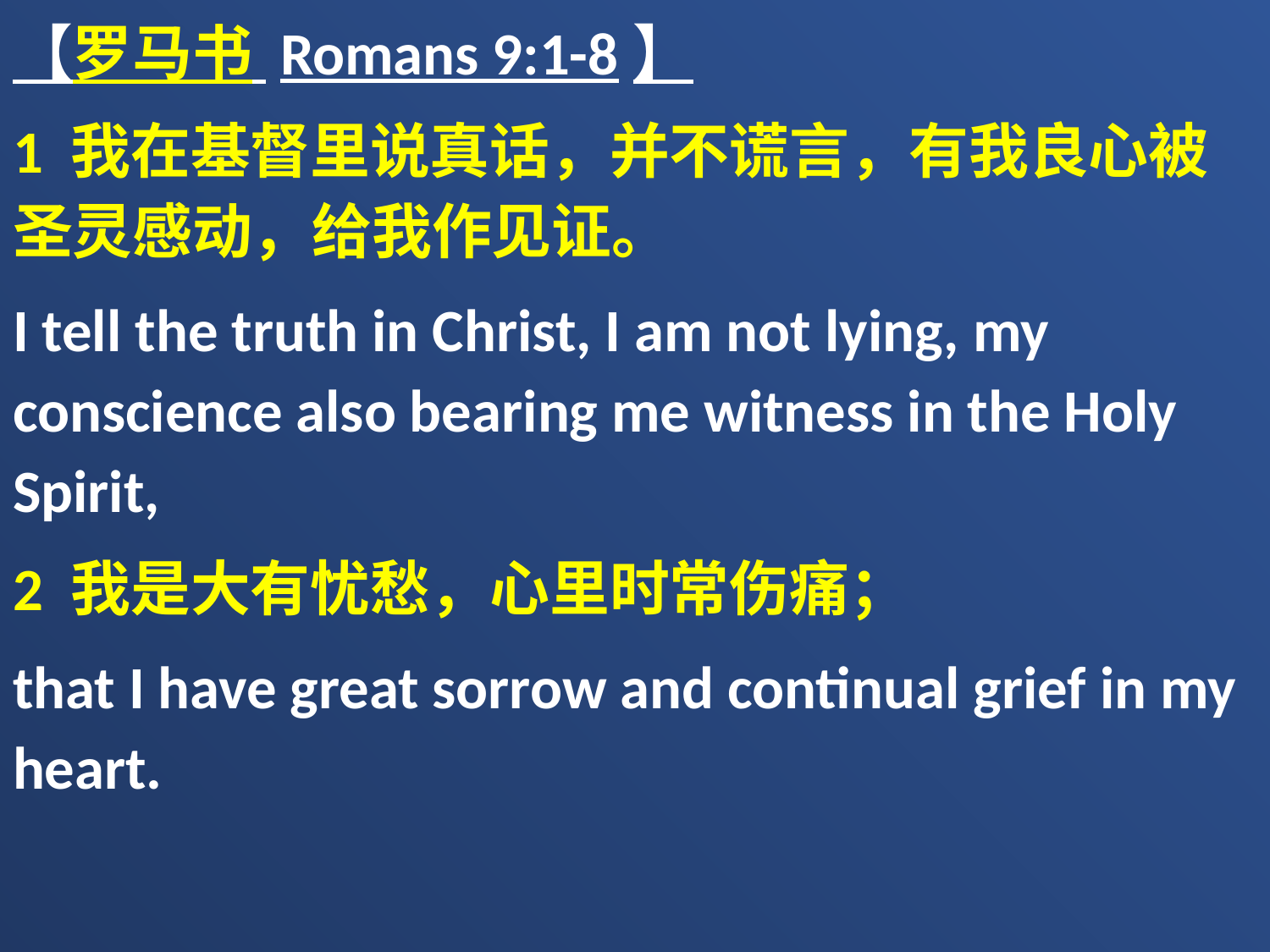

【罗马书 Romans 9:1-8】
1 我在基督里说真话，并不谎言，有我良心被圣灵感动，给我作见证。
I tell the truth in Christ, I am not lying, my conscience also bearing me witness in the Holy Spirit,
2 我是大有忧愁，心里时常伤痛；
that I have great sorrow and continual grief in my heart.